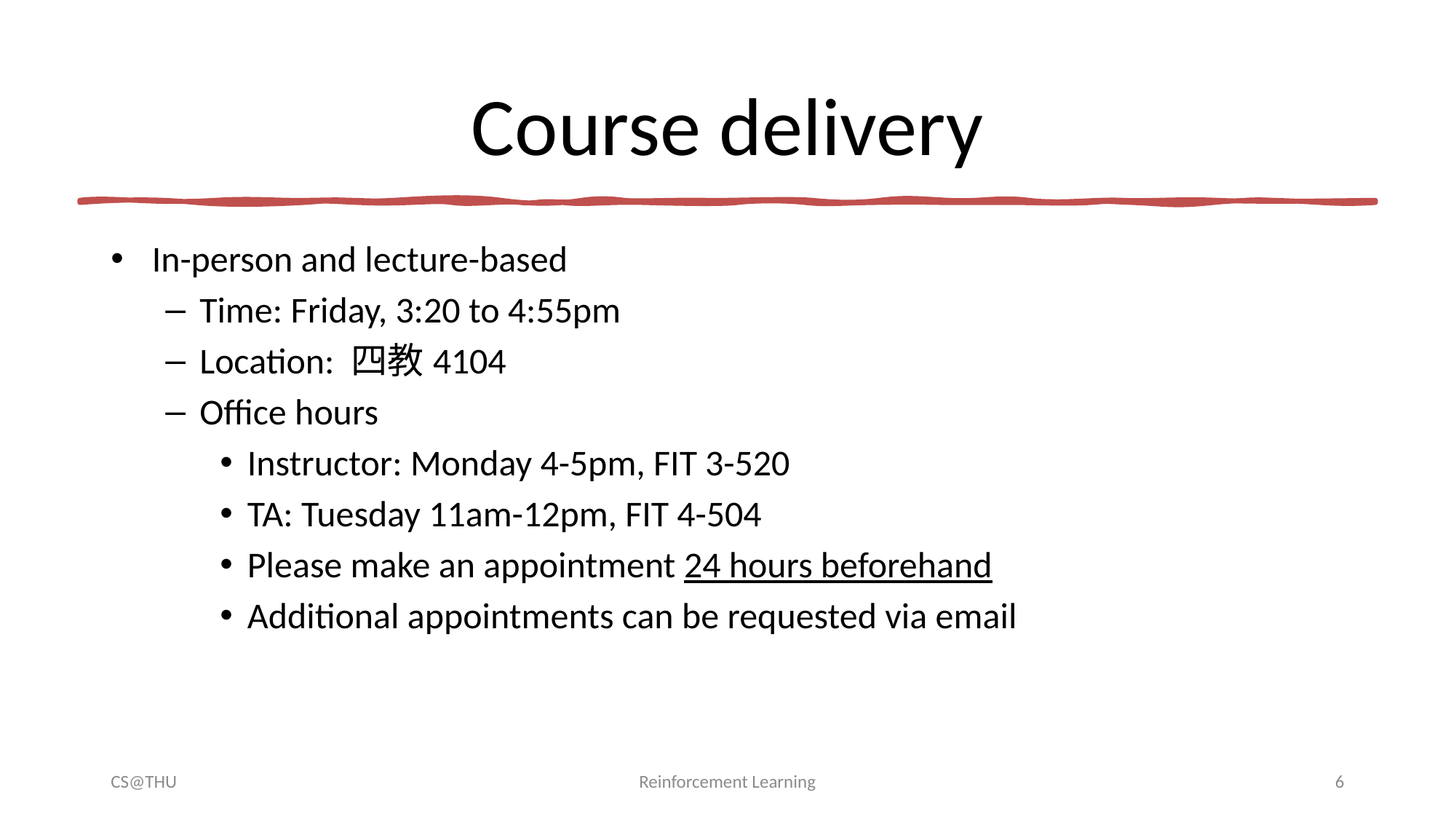

# Course delivery

In-person and lecture-based
Time: Friday, 3:20 to 4:55pm
Location: 四教4104
Office hours
Instructor: Monday 4-5pm, FIT 3-520
TA: Tuesday 11am-12pm, FIT 4-504
Please make an appointment 24 hours beforehand
Additional appointments can be requested via email
CS@THU
Reinforcement Learning
6